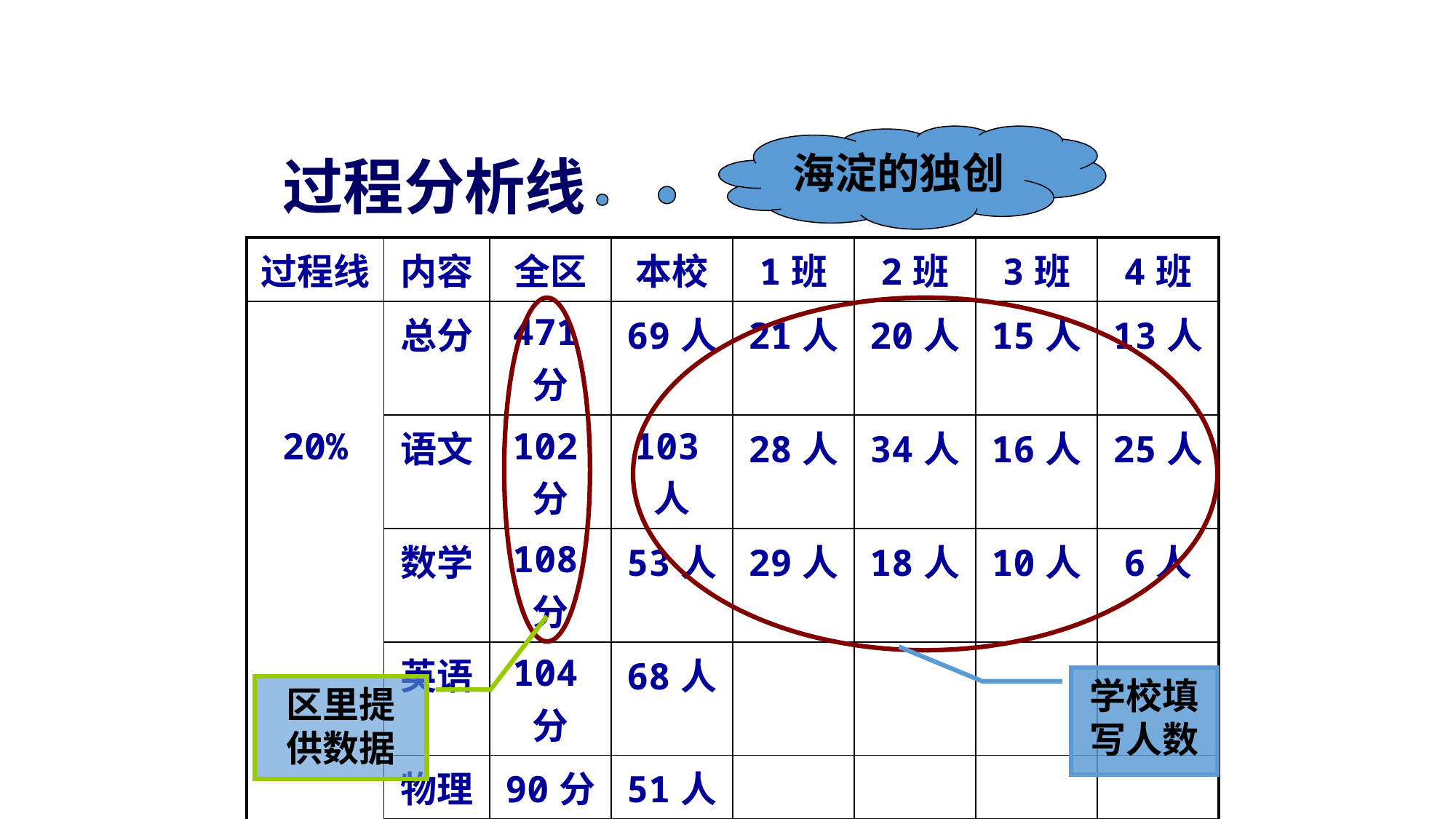

#
海淀的独创
过程分析线
| 过程线 | 内容 | 全区 | 本校 | 1班 | 2班 | 3班 | 4班 |
| --- | --- | --- | --- | --- | --- | --- | --- |
| 20% | 总分 | 471分 | 69人 | 21人 | 20人 | 15人 | 13人 |
|  | 语文 | 102分 | 103人 | 28人 | 34人 | 16人 | 25人 |
|  | 数学 | 108分 | 53人 | 29人 | 18人 | 10人 | 6人 |
|  | 英语 | 104分 | 68人 |  |  |  |  |
|  | 物理 | 90分 | 51人 |  |  |  |  |
|  | 化学 | 73分 | 71人 |  |  |  |  |

学校填
写人数
区里提
供数据